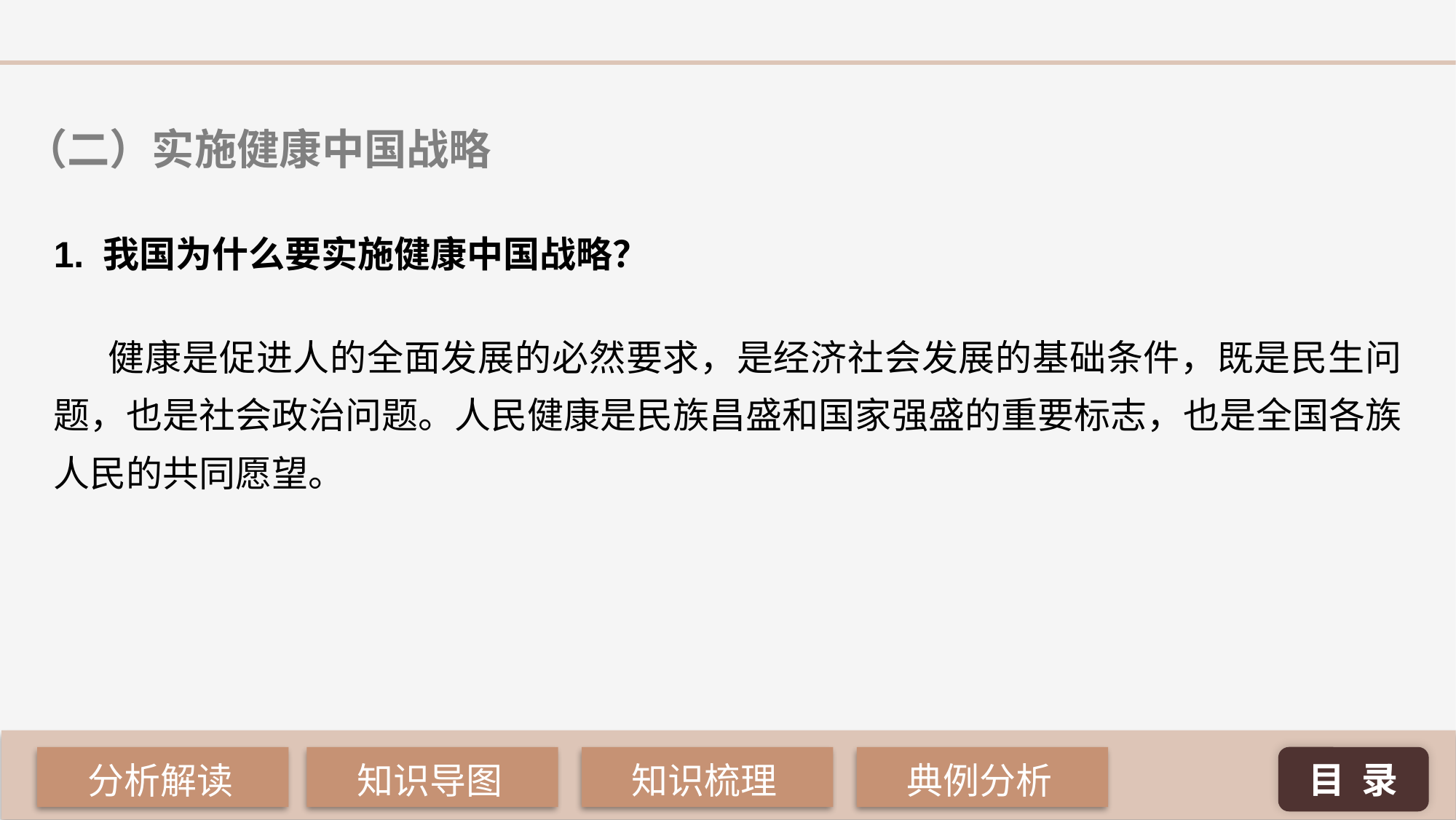

（二）实施健康中国战略
1. 我国为什么要实施健康中国战略？
健康是促进人的全面发展的必然要求，是经济社会发展的基础条件，既是民生问题，也是社会政治问题。人民健康是民族昌盛和国家强盛的重要标志，也是全国各族人民的共同愿望。